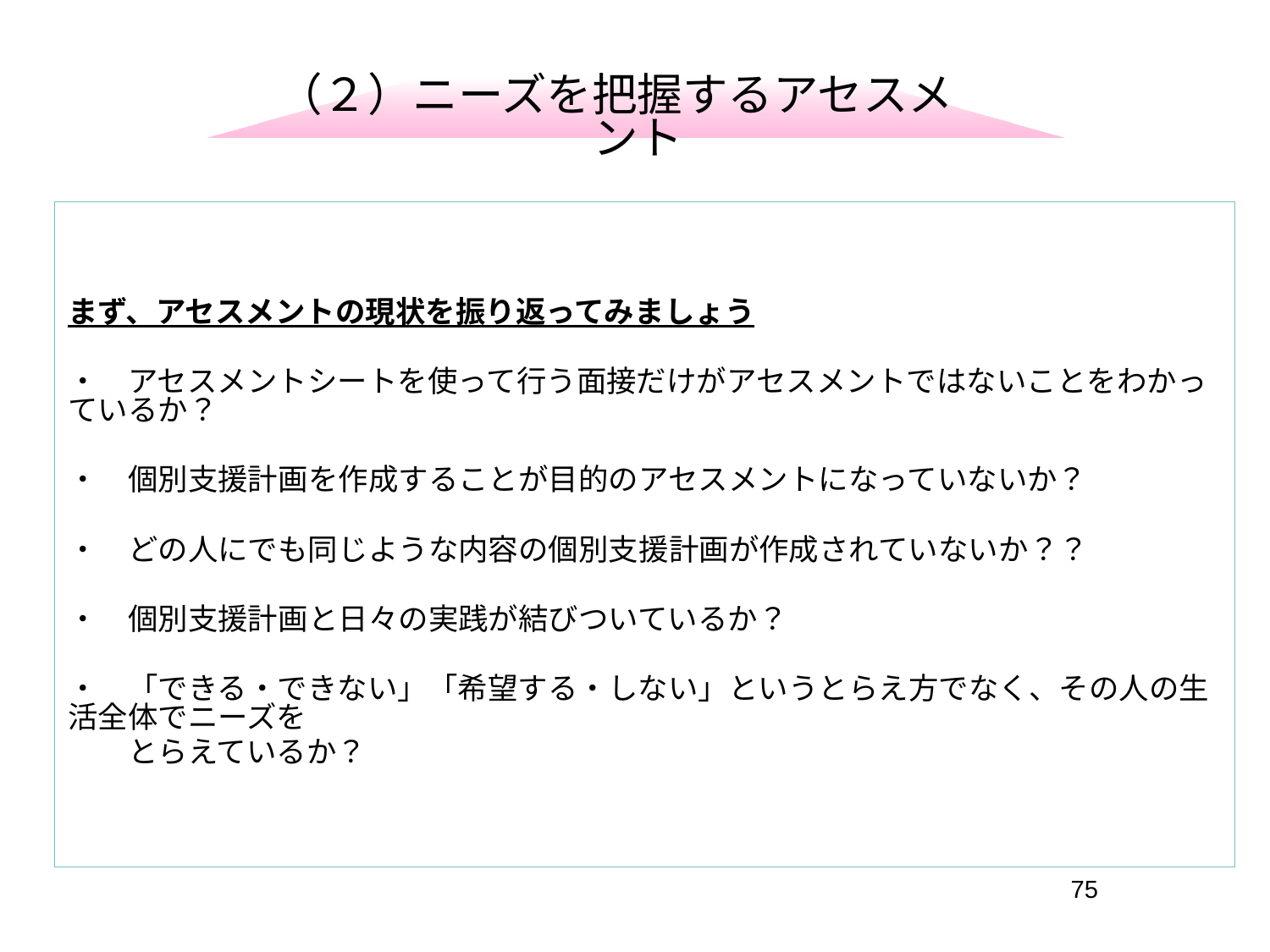

（２）ニーズを把握するアセスメント

まず、アセスメントの現状を振り返ってみましょう

・　アセスメントシートを使って行う面接だけがアセスメントではないことをわかっているか？

・　個別支援計画を作成することが目的のアセスメントになっていないか？

・　どの人にでも同じような内容の個別支援計画が作成されていないか？？

・　個別支援計画と日々の実践が結びついているか？

・　「できる・できない」「希望する・しない」というとらえ方でなく、その人の生活全体でニーズを
　　とらえているか？
75